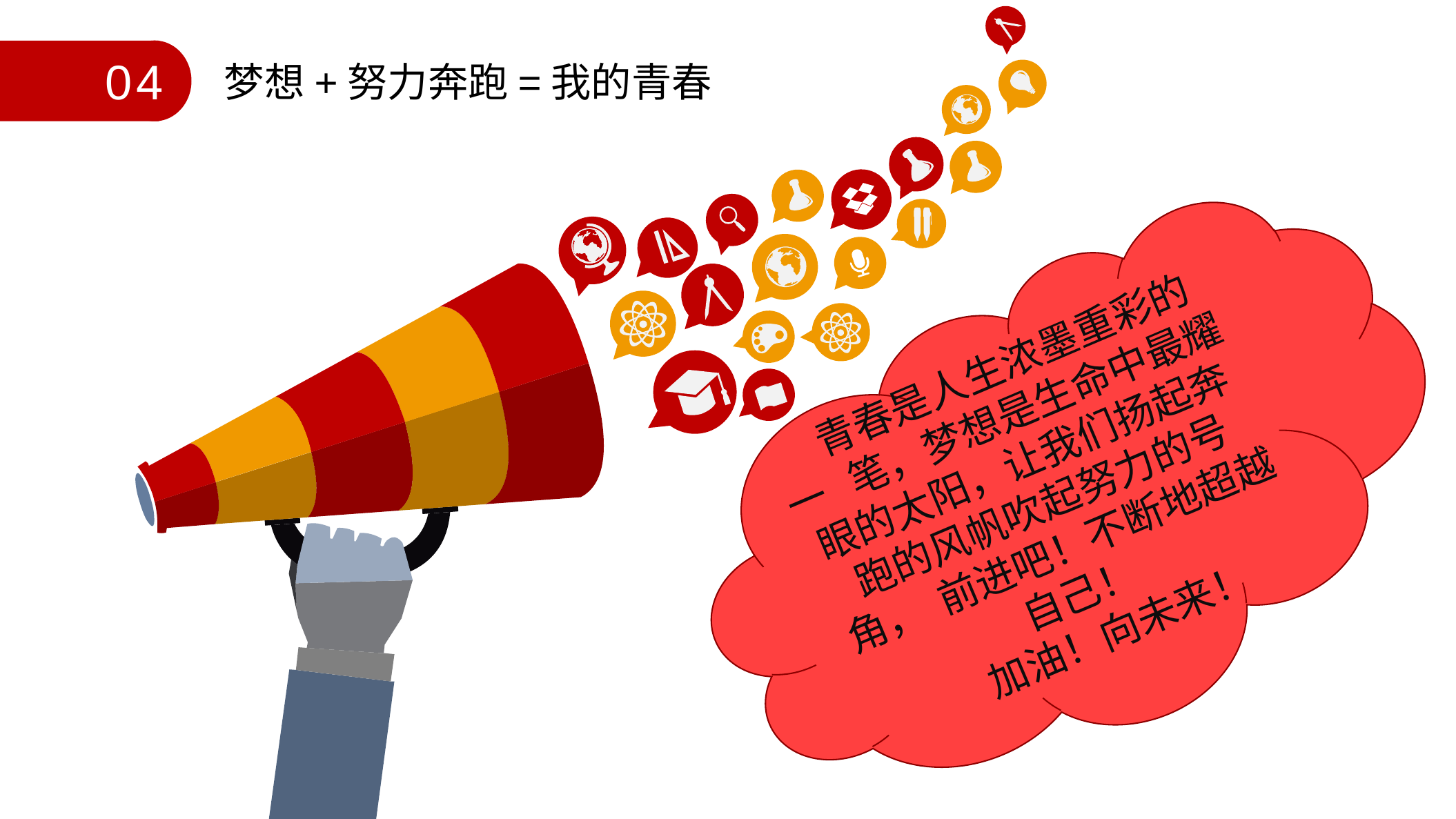

04
梦想+努力奔跑=我的青春

   青春是人生浓墨重彩的一   笔，梦想是生命中最耀眼的太阳，让我们扬起奔跑的风帆吹起努力的号角，  前进吧！不断地超越自己！
    加油！向未来！